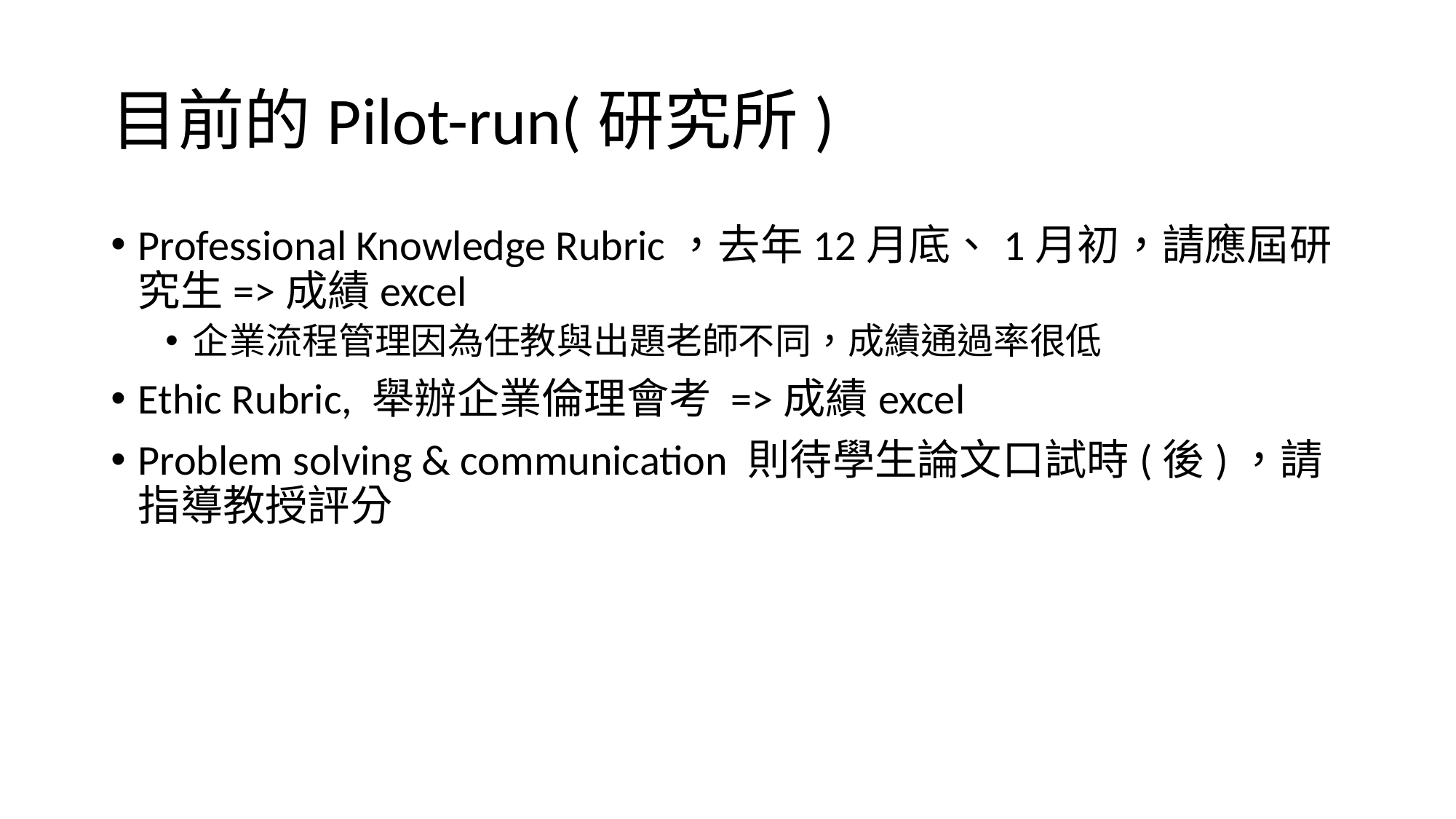

# 目前的Pilot-run(研究所)
Professional Knowledge Rubric，去年12月底、1月初，請應屆研究生=>成績excel
企業流程管理因為任教與出題老師不同，成績通過率很低
Ethic Rubric, 舉辦企業倫理會考 =>成績excel
Problem solving & communication 則待學生論文口試時(後)，請指導教授評分